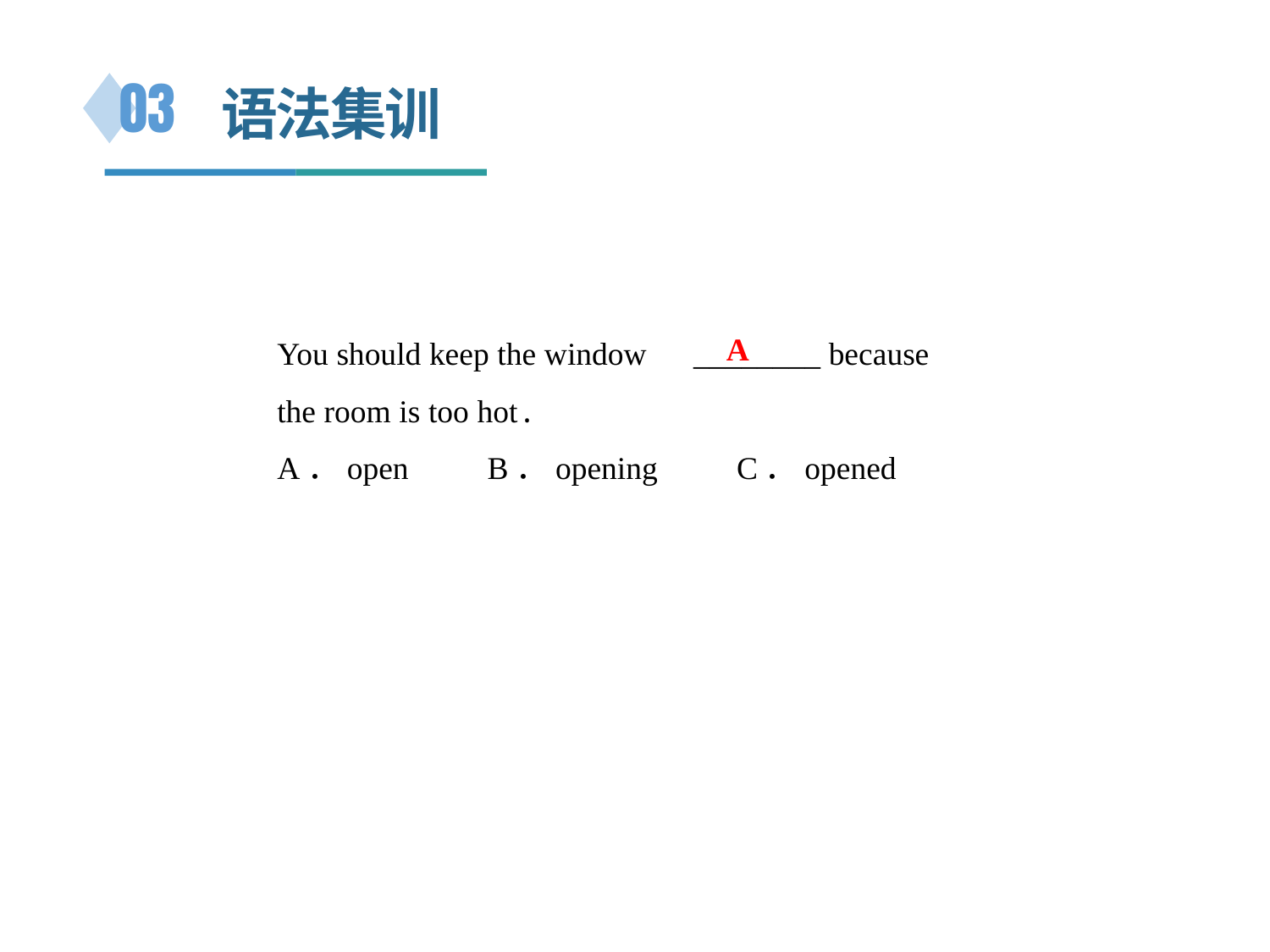

语法集训
03

You should keep the window　________ because the room is too hot.
A．open　　B．opening　　C．opened
A